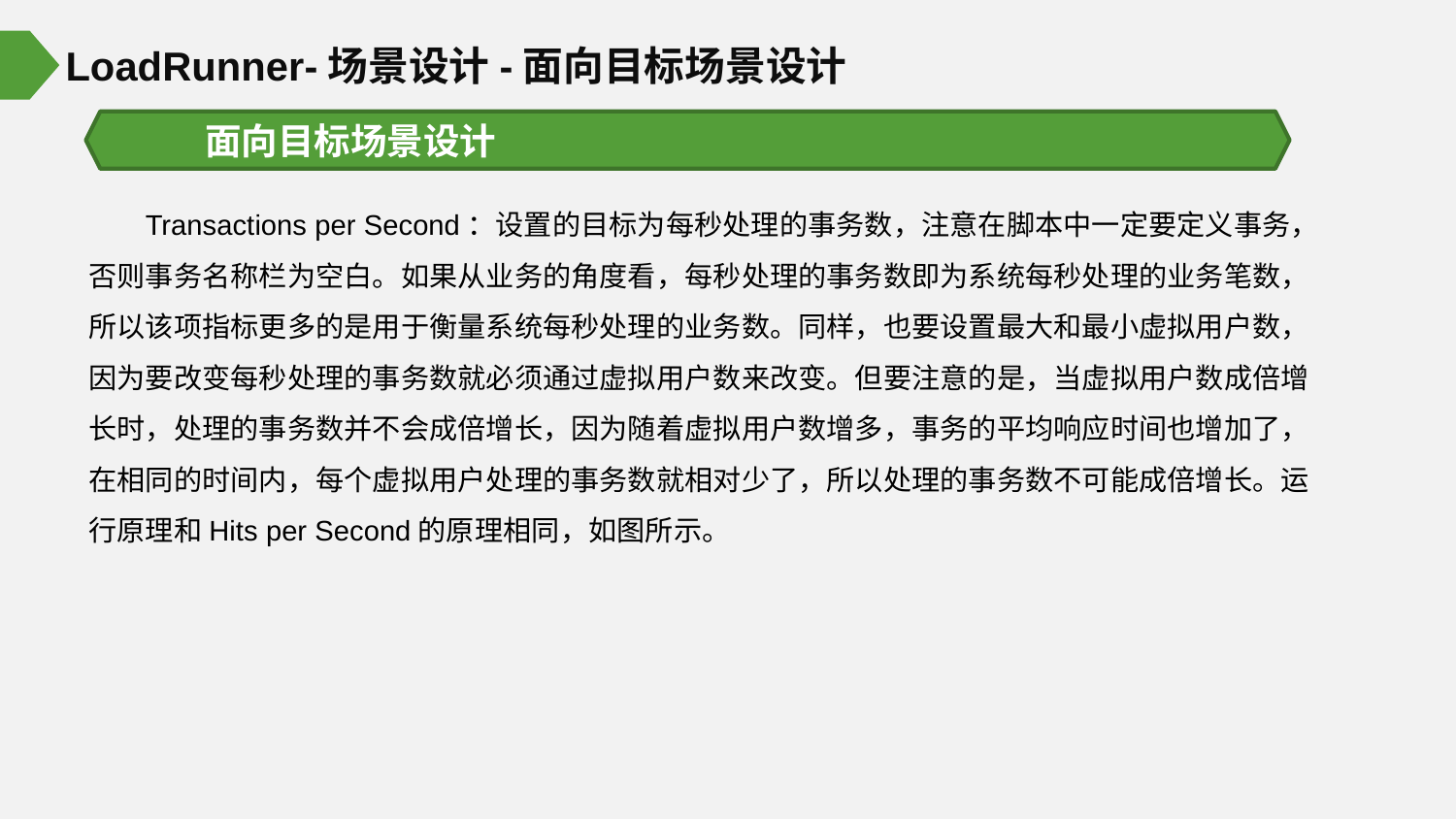

LoadRunner-场景设计-面向目标场景设计
面向目标场景设计
Transactions per Second：设置的目标为每秒处理的事务数，注意在脚本中一定要定义事务，否则事务名称栏为空白。如果从业务的角度看，每秒处理的事务数即为系统每秒处理的业务笔数，所以该项指标更多的是用于衡量系统每秒处理的业务数。同样，也要设置最大和最小虚拟用户数，因为要改变每秒处理的事务数就必须通过虚拟用户数来改变。但要注意的是，当虚拟用户数成倍增长时，处理的事务数并不会成倍增长，因为随着虚拟用户数增多，事务的平均响应时间也增加了，在相同的时间内，每个虚拟用户处理的事务数就相对少了，所以处理的事务数不可能成倍增长。运行原理和Hits per Second的原理相同，如图所示。